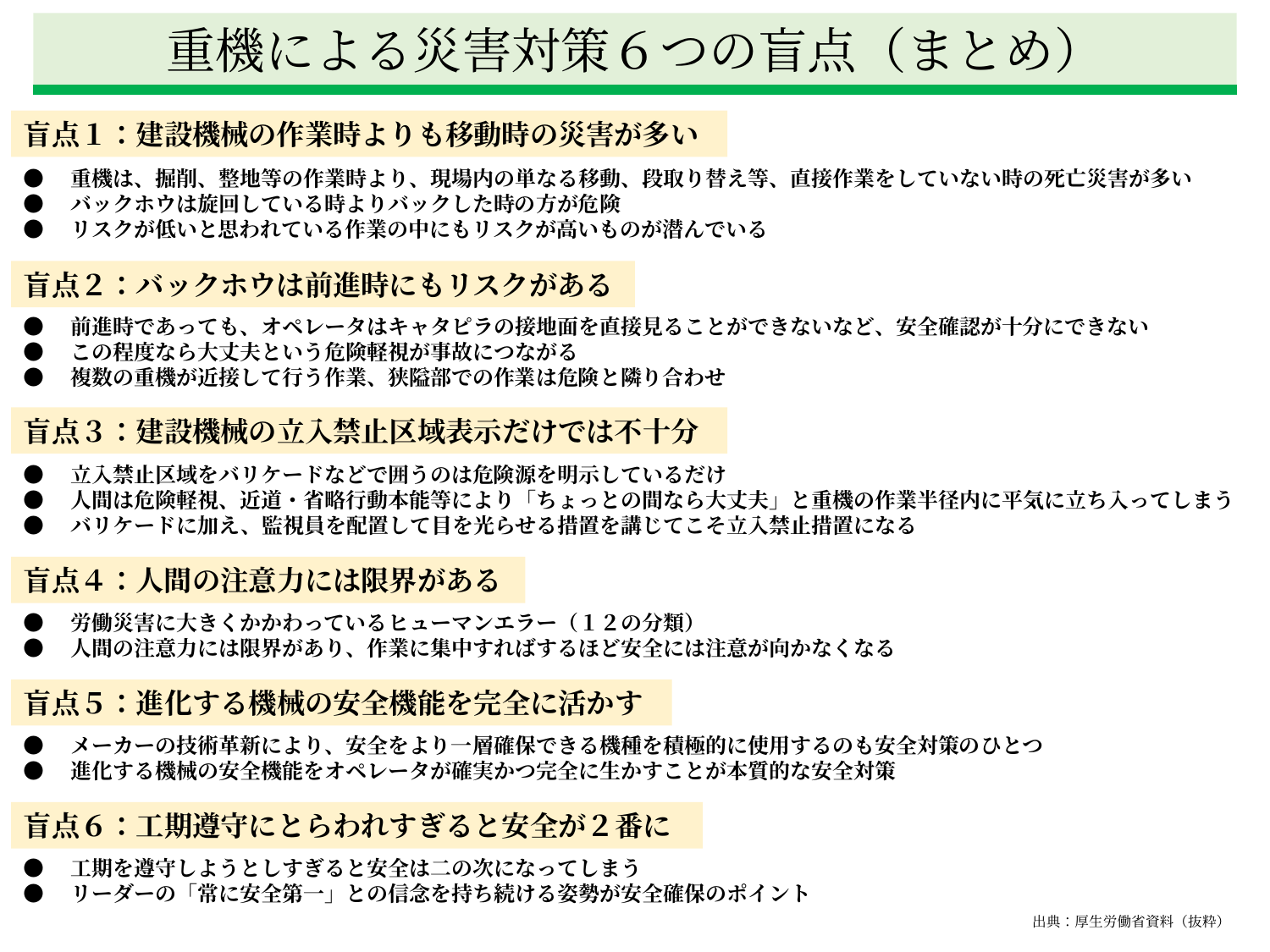

重機による災害対策６つの盲点（まとめ）
盲点１：建設機械の作業時よりも移動時の災害が多い
●　重機は、掘削、整地等の作業時より、現場内の単なる移動、段取り替え等、直接作業をしていない時の死亡災害が多い
●　バックホウは旋回している時よりバックした時の方が危険
●　リスクが低いと思われている作業の中にもリスクが高いものが潜んでいる
盲点２：バックホウは前進時にもリスクがある
●　前進時であっても、オペレータはキャタピラの接地面を直接見ることができないなど、安全確認が十分にできない
●　この程度なら大丈夫という危険軽視が事故につながる
●　複数の重機が近接して行う作業、狭隘部での作業は危険と隣り合わせ
盲点３：建設機械の立入禁止区域表示だけでは不十分
●　立入禁止区域をバリケードなどで囲うのは危険源を明示しているだけ
●　人間は危険軽視、近道・省略行動本能等により「ちょっとの間なら大丈夫」と重機の作業半径内に平気に立ち入ってしまう
●　バリケードに加え、監視員を配置して目を光らせる措置を講じてこそ立入禁止措置になる
盲点４：人間の注意力には限界がある
●　労働災害に大きくかかわっているヒューマンエラー（１２の分類）
●　人間の注意力には限界があり、作業に集中すればするほど安全には注意が向かなくなる
盲点５：進化する機械の安全機能を完全に活かす
●　メーカーの技術革新により、安全をより一層確保できる機種を積極的に使用するのも安全対策のひとつ
●　進化する機械の安全機能をオペレータが確実かつ完全に生かすことが本質的な安全対策
盲点６：工期遵守にとらわれすぎると安全が２番に
●　工期を遵守しようとしすぎると安全は二の次になってしまう
●　リーダーの「常に安全第一」との信念を持ち続ける姿勢が安全確保のポイント
出典：厚生労働省資料（抜粋）